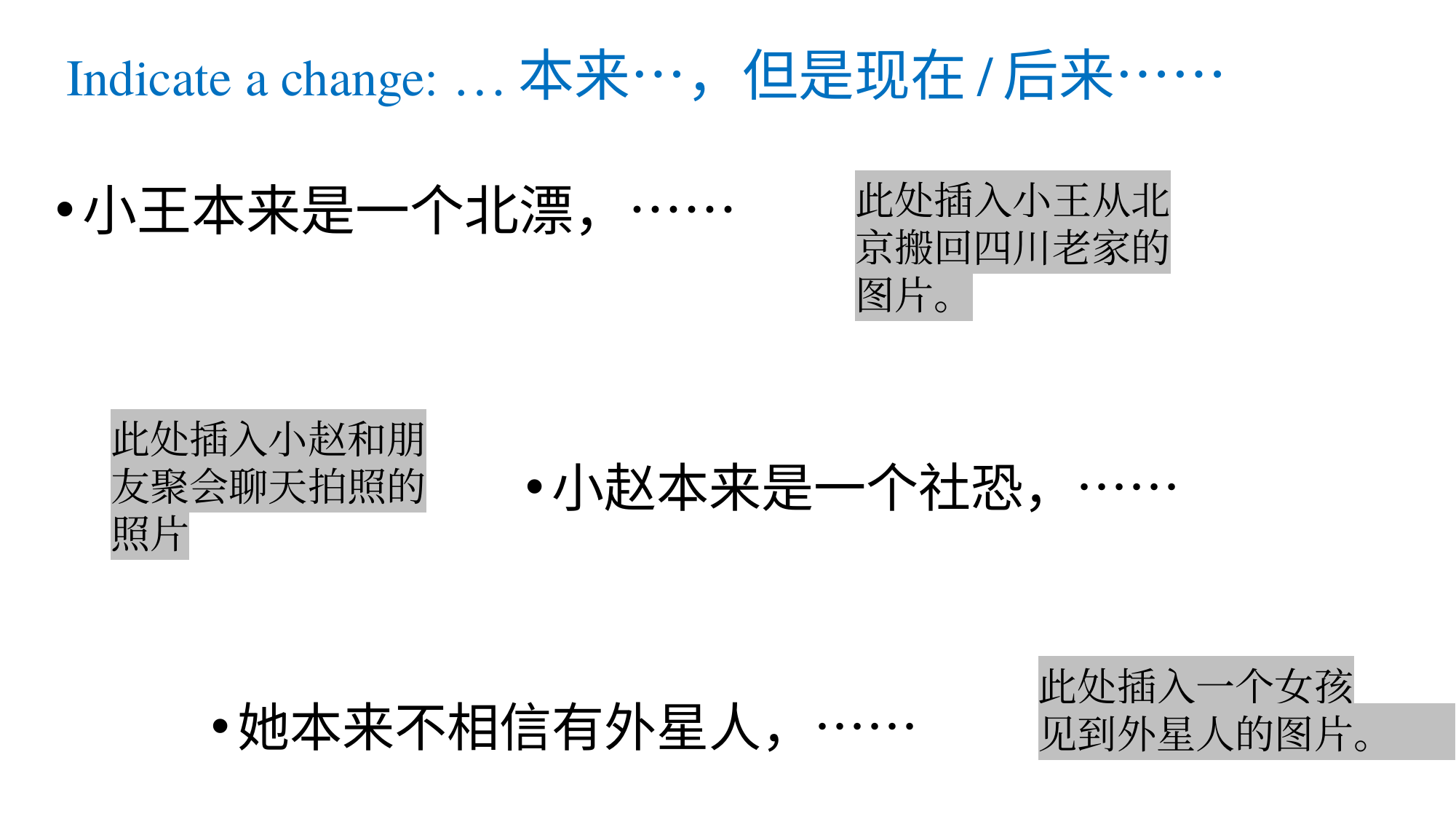

# Indicate a change: …本来…，但是现在/后来……
小王本来是一个北漂，……
此处插入小王从北京搬回四川老家的图片。
此处插入小赵和朋友聚会聊天拍照的照片
小赵本来是一个社恐，……
她本来不相信有外星人，……
此处插入一个女孩见到外星人的图片。